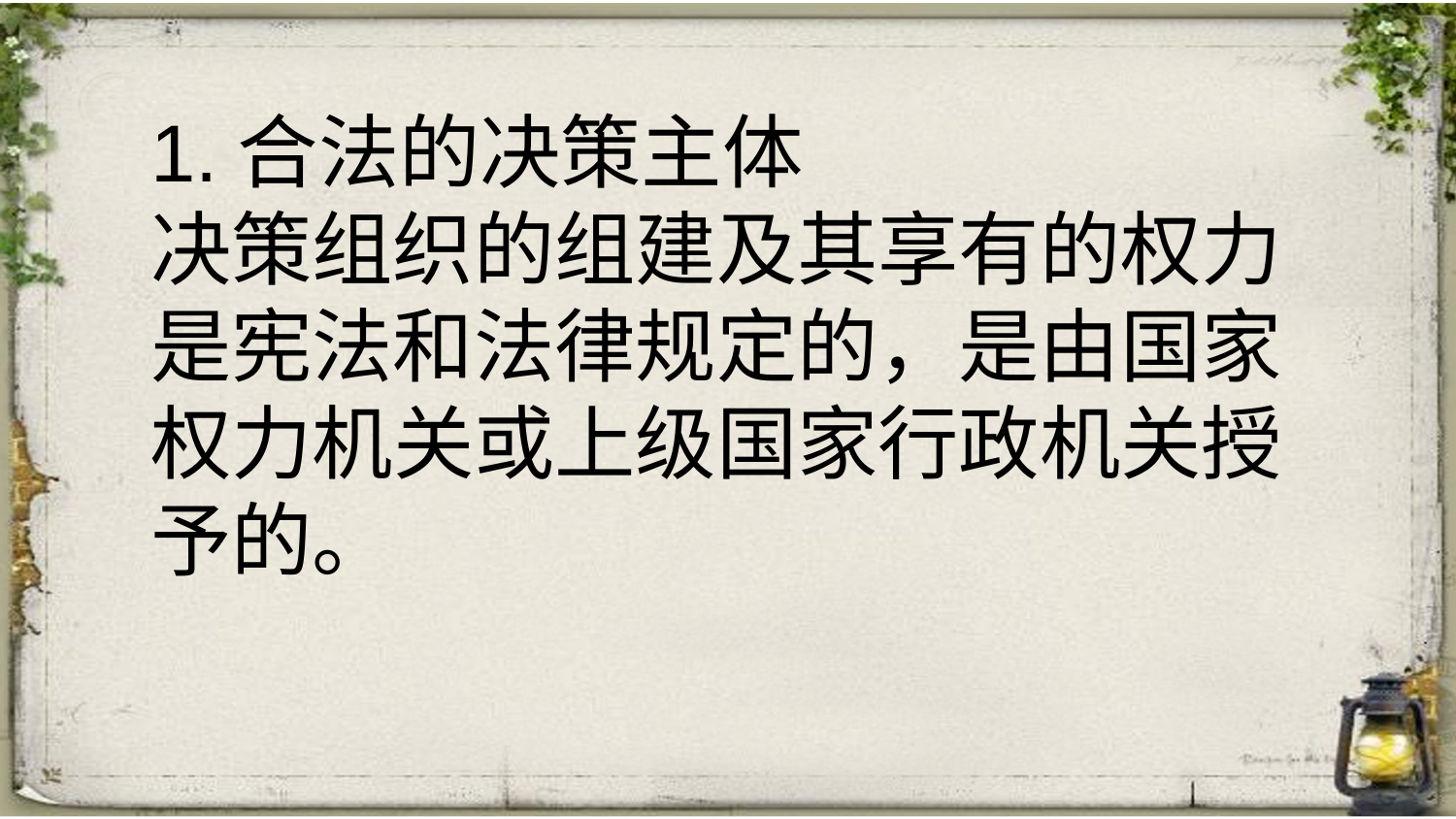

1.合法的决策主体
决策组织的组建及其享有的权力是宪法和法律规定的，是由国家权力机关或上级国家行政机关授予的。